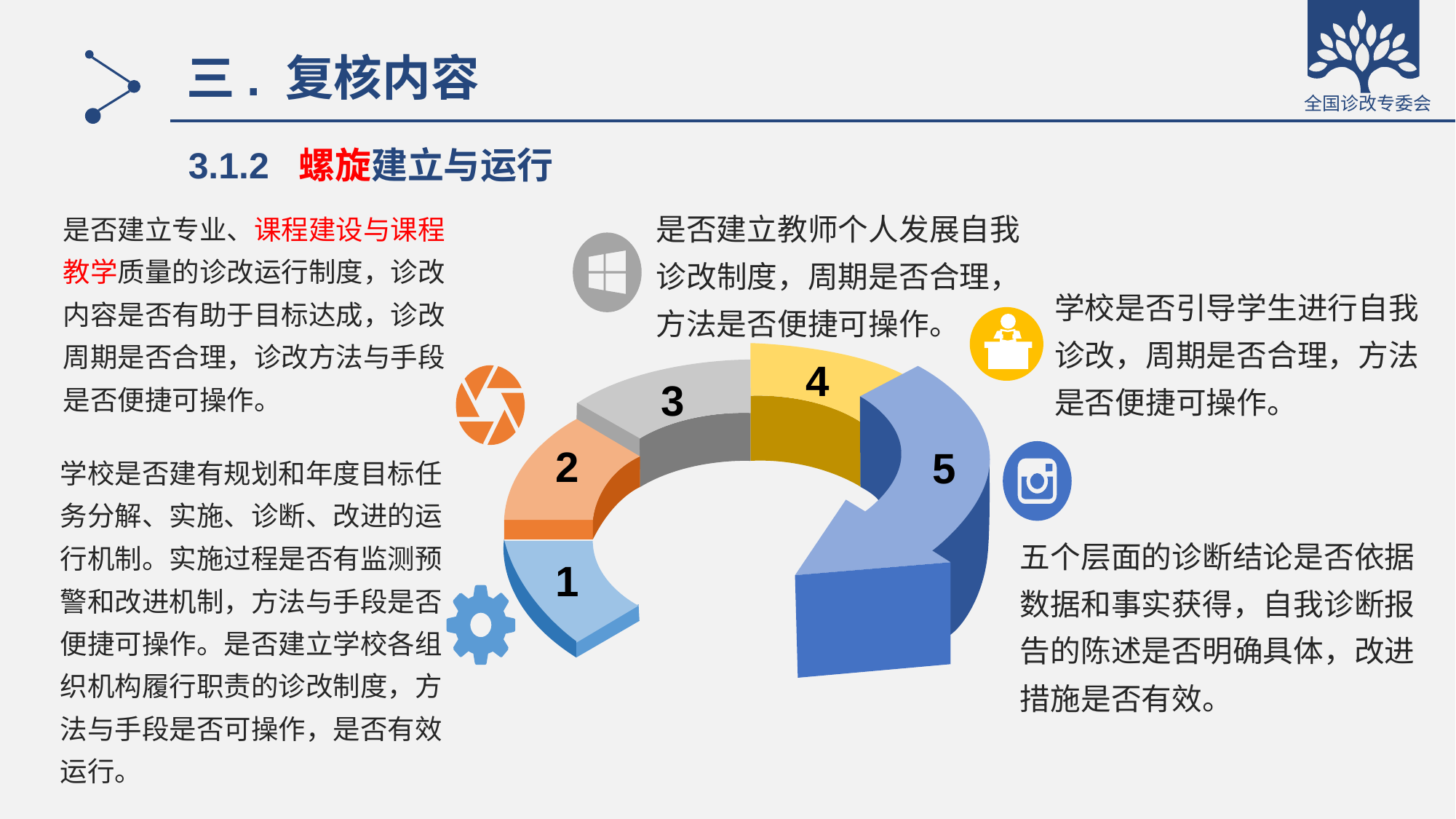

# 三. 复核内容
3.1.2  螺旋建立与运行
是否建立教师个人发展自我诊改制度，周期是否合理，方法是否便捷可操作。
是否建立专业、课程建设与课程教学质量的诊改运行制度，诊改内容是否有助于目标达成，诊改周期是否合理，诊改方法与手段是否便捷可操作。

学校是否引导学生进行自我诊改，周期是否合理，方法是否便捷可操作。

学校是否建有规划和年度目标任务分解、实施、诊断、改进的运行机制。实施过程是否有监测预警和改进机制，方法与手段是否便捷可操作。是否建立学校各组织机构履行职责的诊改制度，方法与手段是否可操作，是否有效运行。

4
3
2
5
五个层面的诊断结论是否依据数据和事实获得，自我诊断报告的陈述是否明确具体，改进措施是否有效。
1